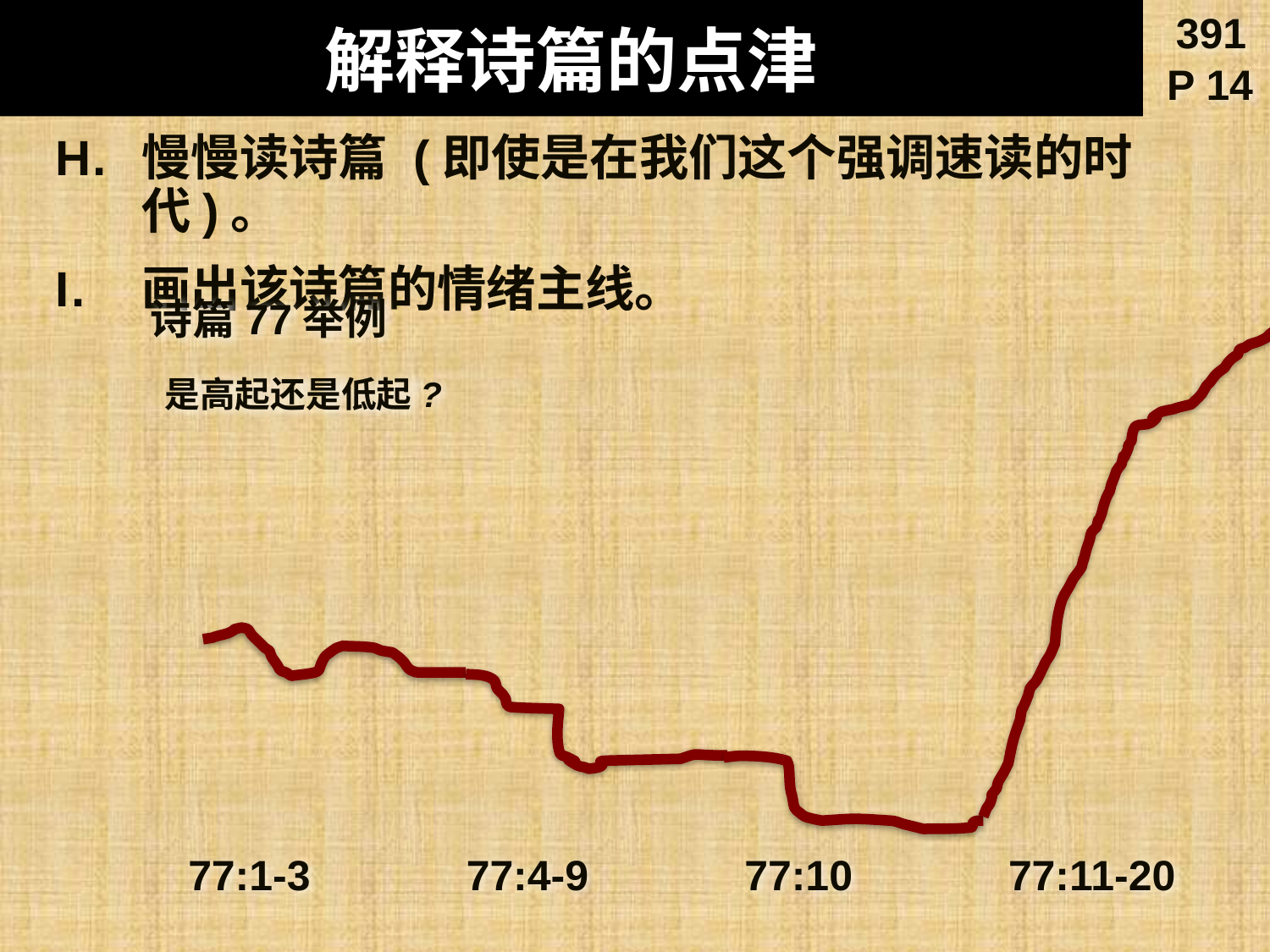

# 解释诗篇的点津
391
P 14
慢慢读诗篇 (即使是在我们这个强调速读的时代)。
画出该诗篇的情绪主线。
诗篇77举例

是高起还是低起?

77:1-3
77:4-9
77:10
77:11-20